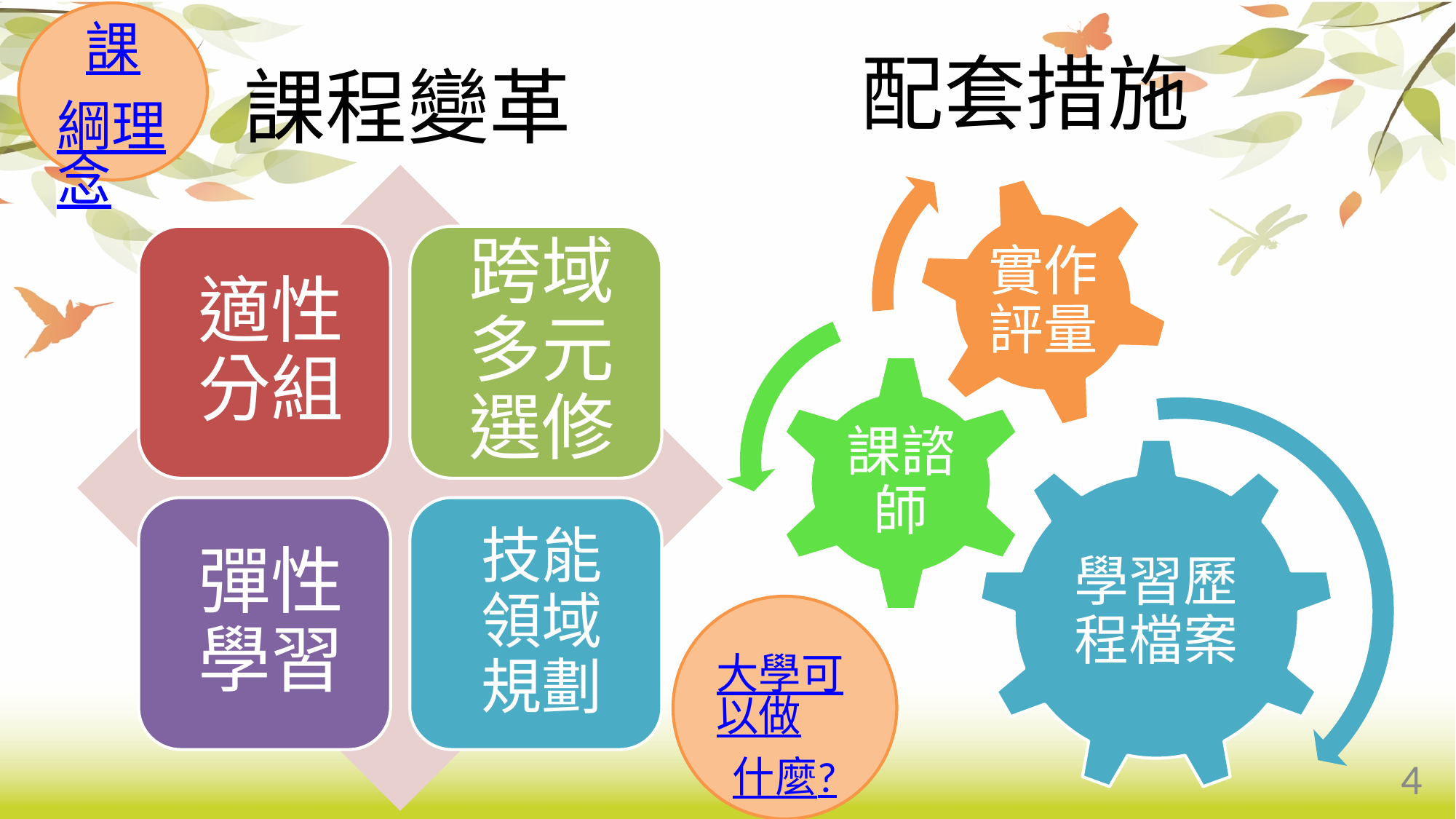

課綱理念
配套措施
# 課程變革
學習歷程檔案
課諮師
實作評量
適性分組
跨域多元選修
彈性學習
技能領域規劃
大學可以做什麼?
4